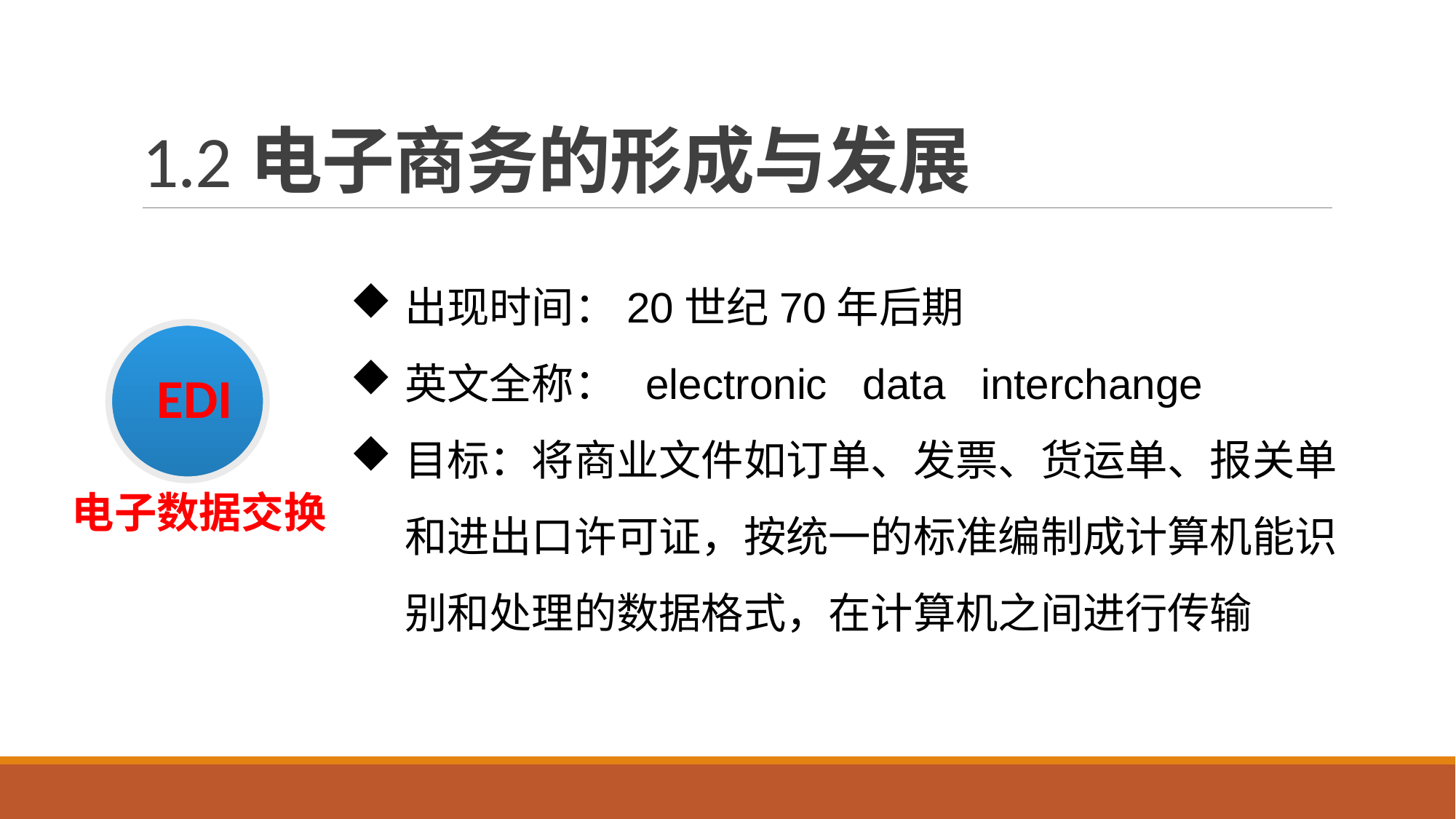

# 1.2电子商务的形成与发展
出现时间：20世纪70年后期
英文全称：  electronic   data   interchange
目标：将商业文件如订单、发票、货运单、报关单和进出口许可证，按统一的标准编制成计算机能识别和处理的数据格式，在计算机之间进行传输

EDI

电子数据交换